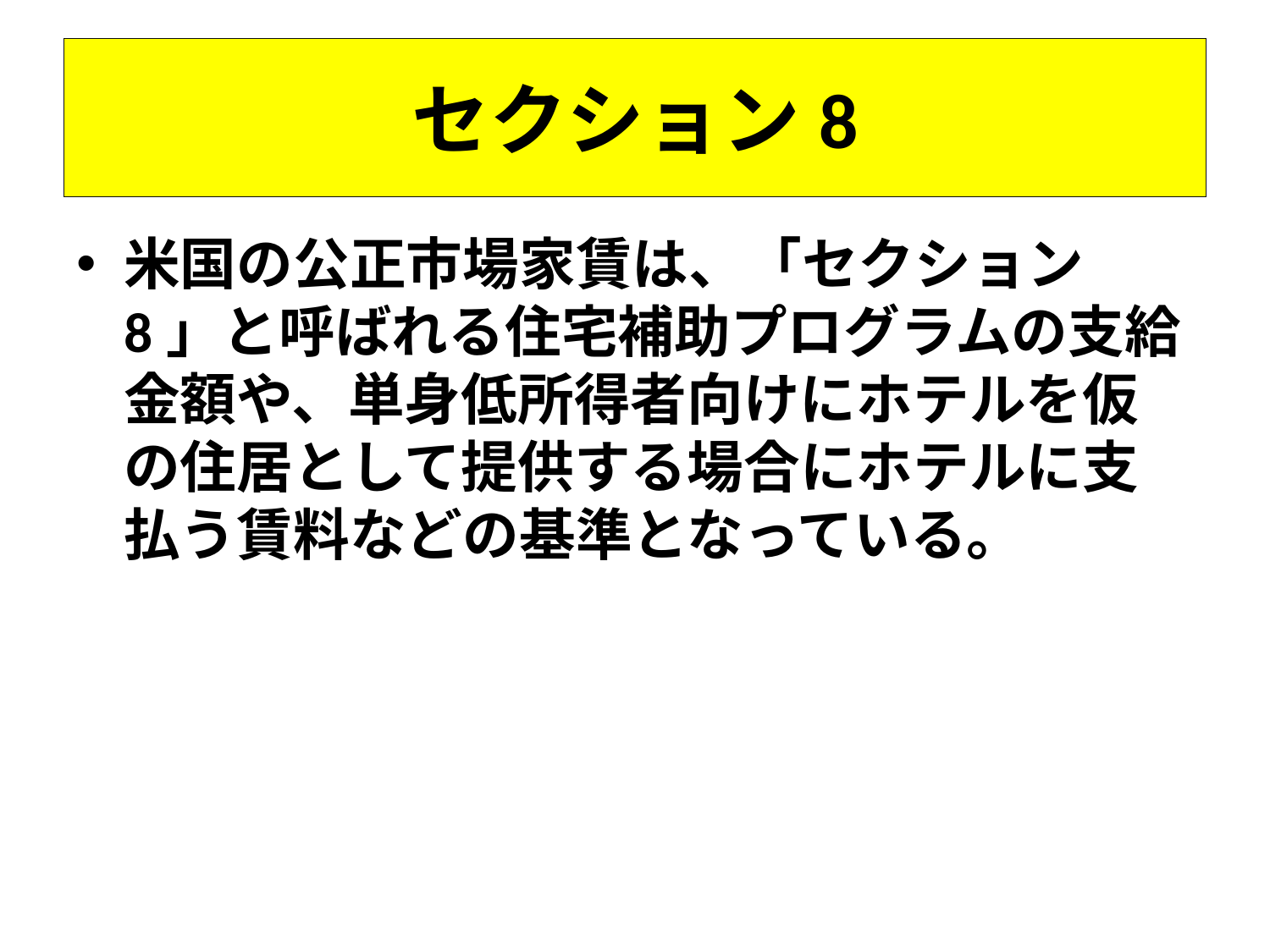

# セクション8
米国の公正市場家賃は、「セクション8」と呼ばれる住宅補助プログラムの支給金額や、単身低所得者向けにホテルを仮の住居として提供する場合にホテルに支払う賃料などの基準となっている。